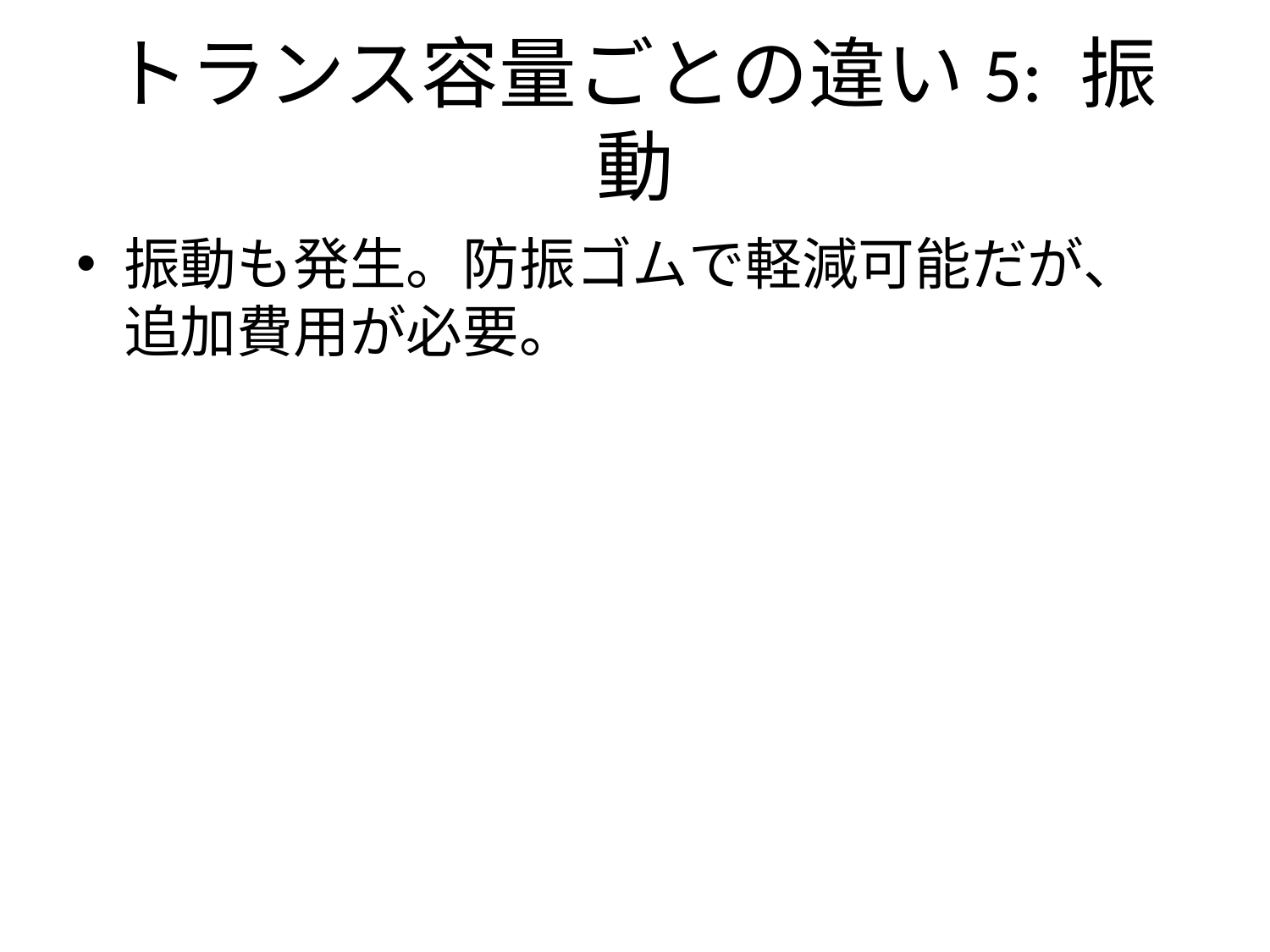

# トランス容量ごとの違い5: 振動
振動も発生。防振ゴムで軽減可能だが、追加費用が必要。